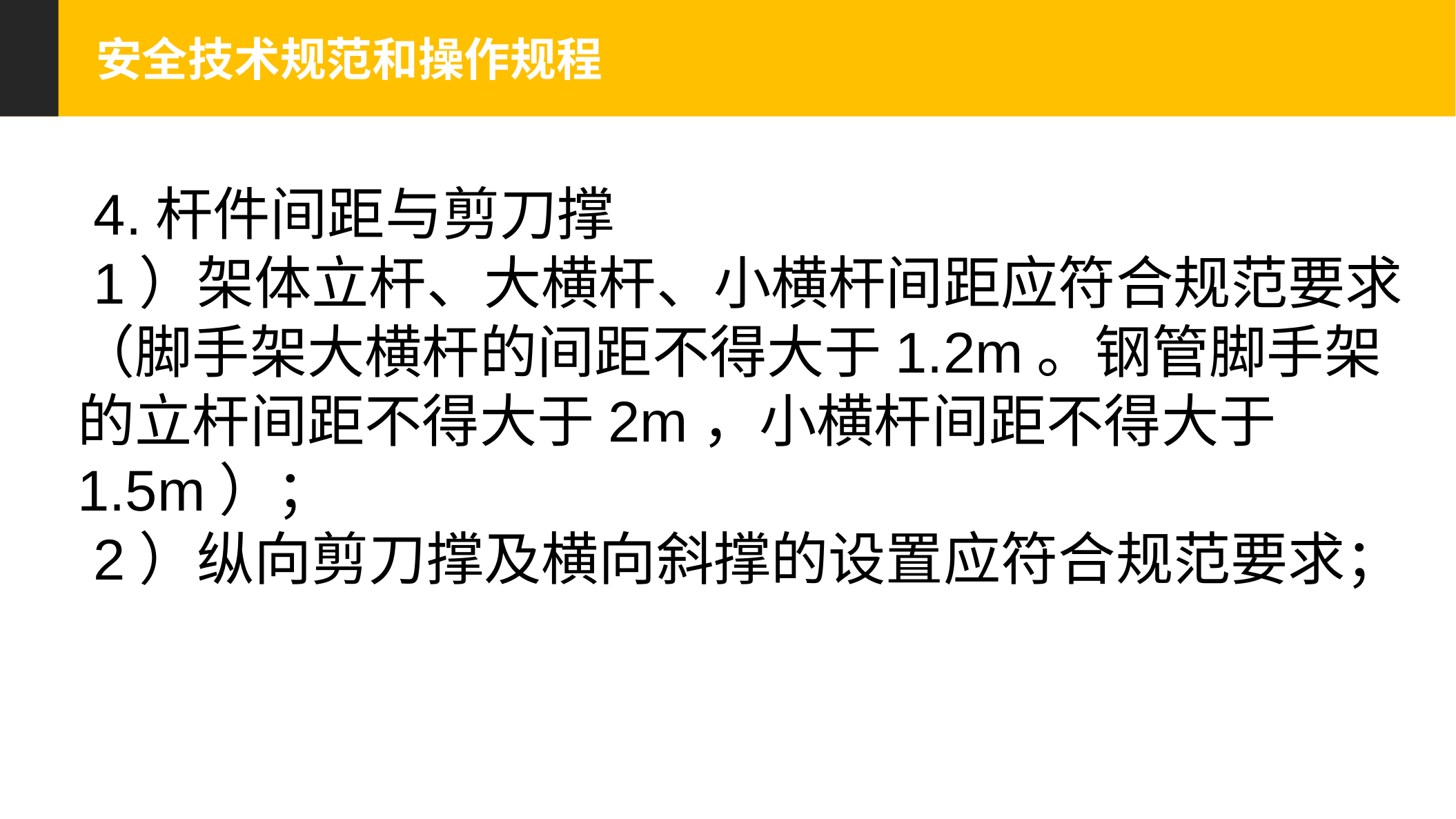

安全技术规范和操作规程
 4.杆件间距与剪刀撑
 1）架体立杆、大横杆、小横杆间距应符合规范要求（脚手架大横杆的间距不得大于1.2m。钢管脚手架的立杆间距不得大于2m，小横杆间距不得大于1.5m）；
 2）纵向剪刀撑及横向斜撑的设置应符合规范要求；